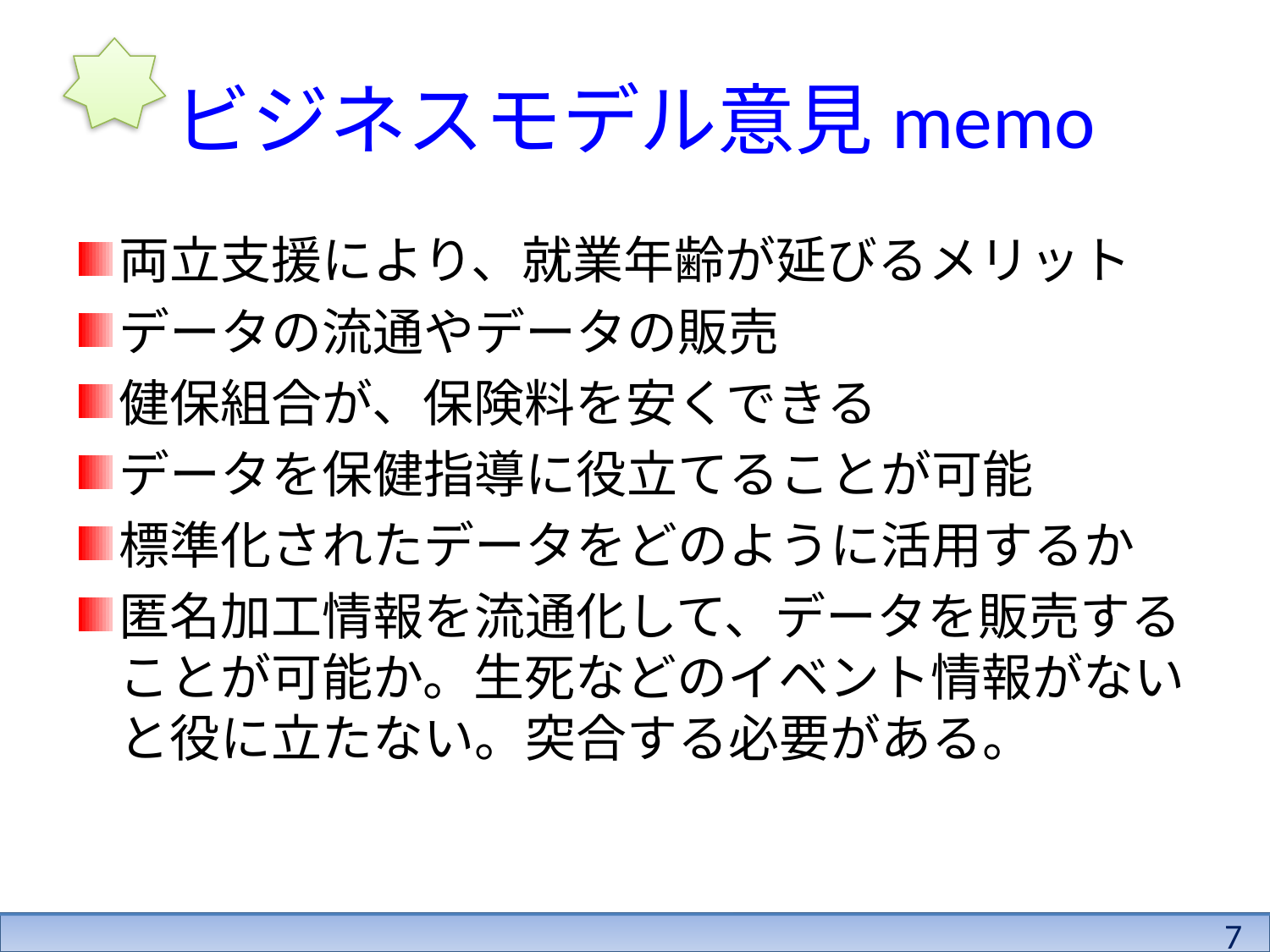

# ビジネスモデル意見memo

両立支援により、就業年齢が延びるメリット
データの流通やデータの販売
健保組合が、保険料を安くできる
データを保健指導に役立てることが可能
標準化されたデータをどのように活用するか
匿名加工情報を流通化して、データを販売することが可能か。生死などのイベント情報がないと役に立たない。突合する必要がある。

7